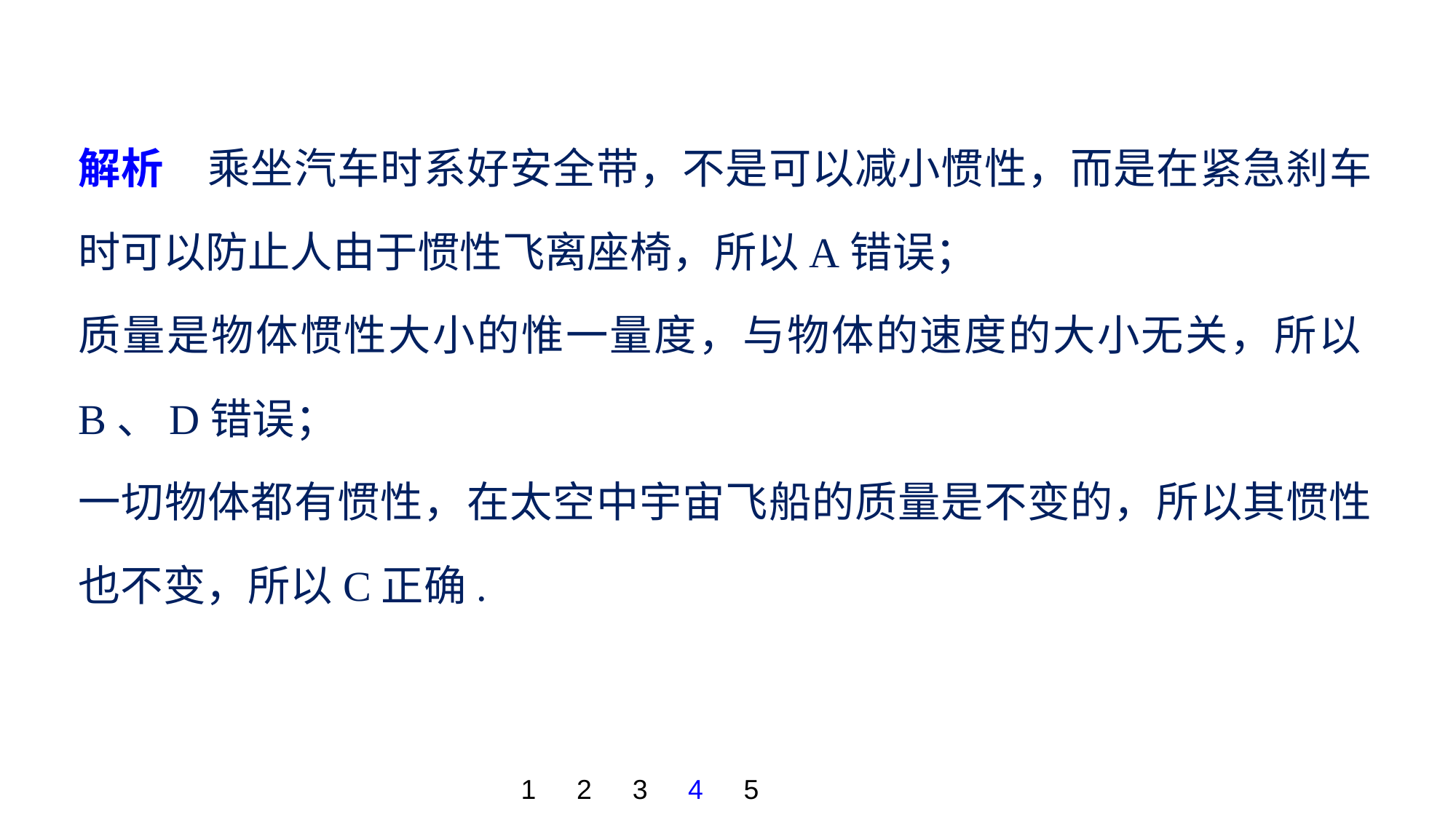

解析　乘坐汽车时系好安全带，不是可以减小惯性，而是在紧急刹车时可以防止人由于惯性飞离座椅，所以A错误；
质量是物体惯性大小的惟一量度，与物体的速度的大小无关，所以B、D错误；
一切物体都有惯性，在太空中宇宙飞船的质量是不变的，所以其惯性也不变，所以C正确.
1
2
3
4
5